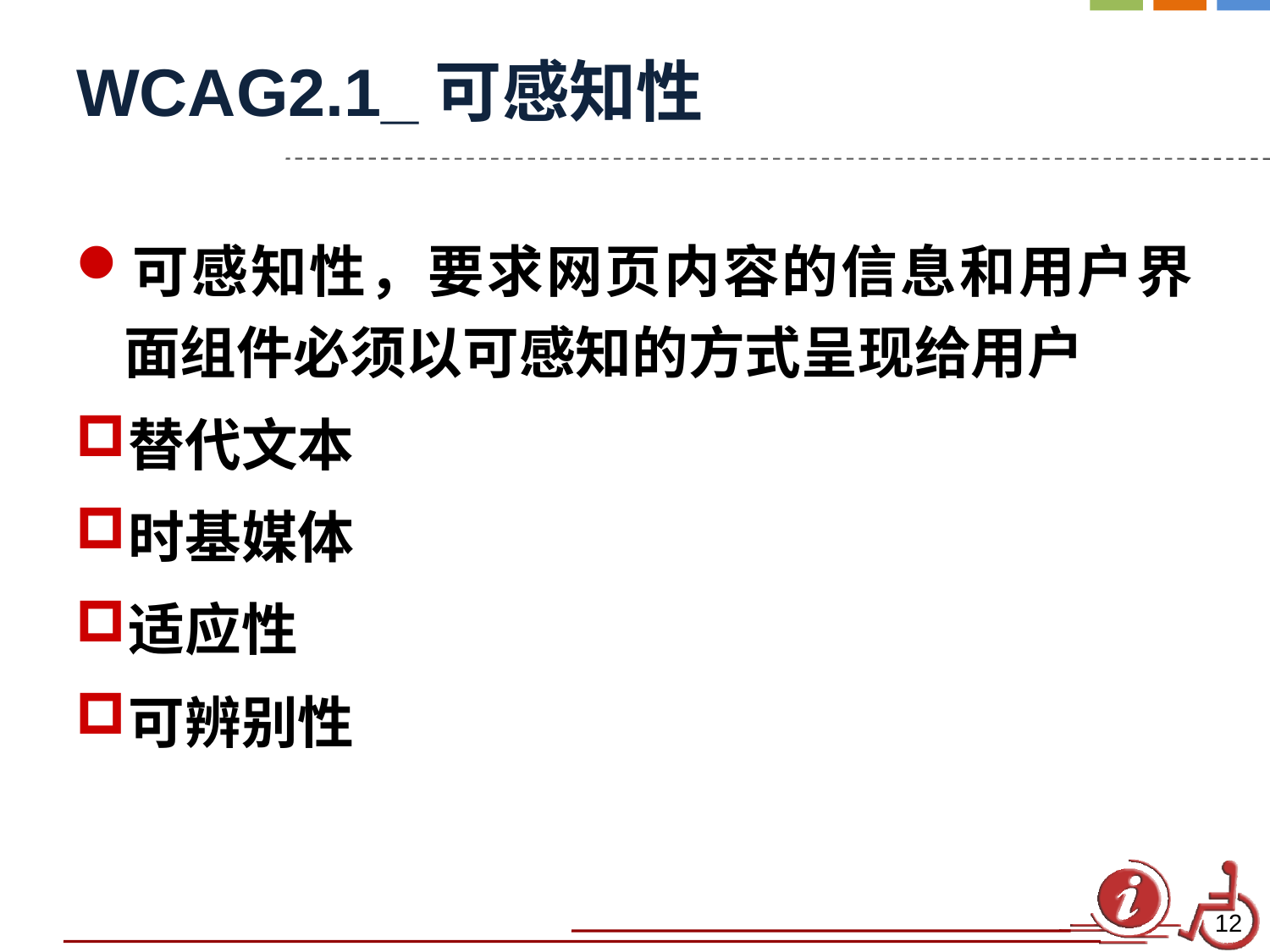

# WCAG2.1_可感知性
可感知性，要求网页内容的信息和用户界面组件必须以可感知的方式呈现给用户
替代文本
时基媒体
适应性
可辨别性
12